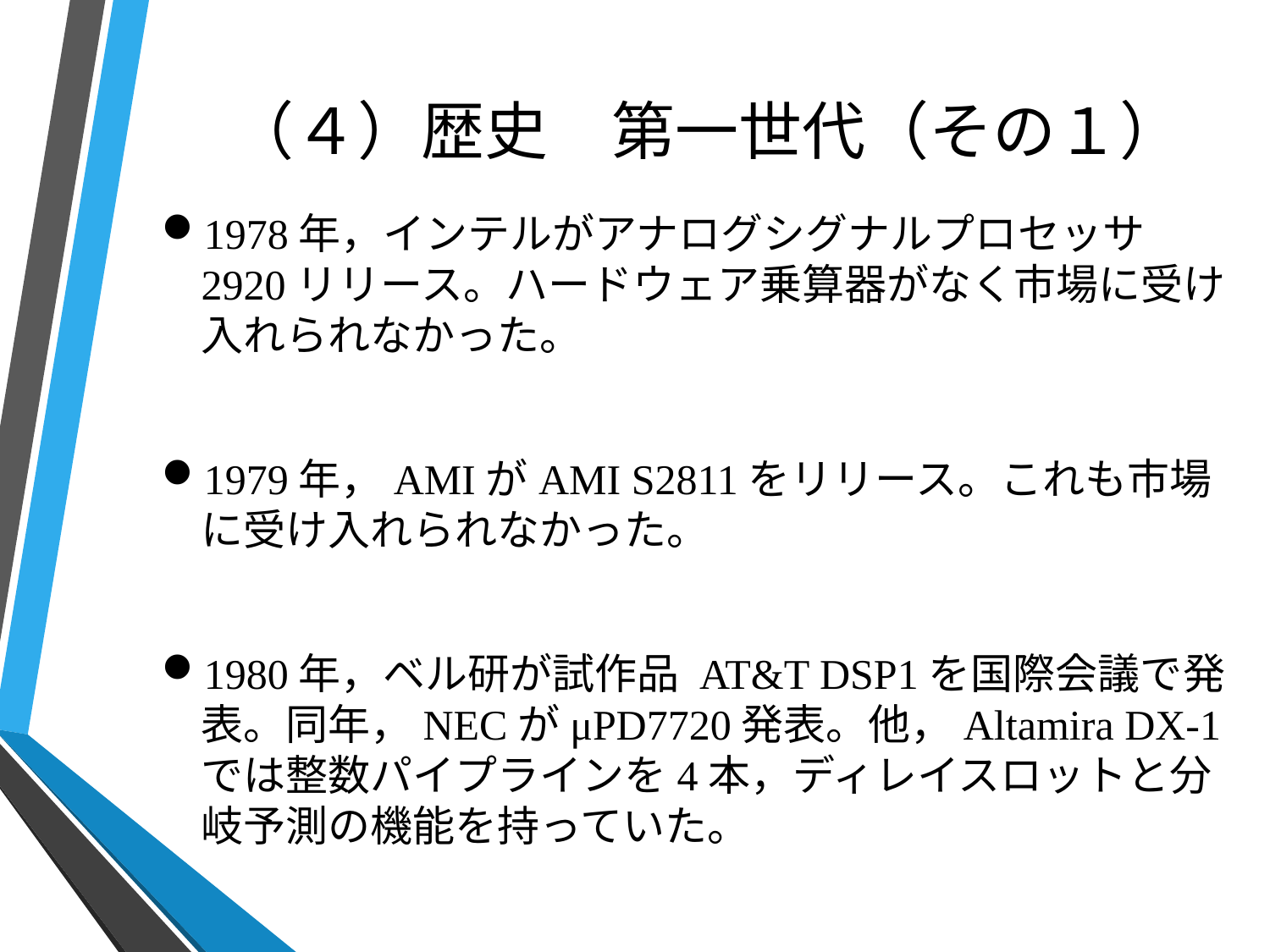

# （４）歴史　第一世代（その１）
1978年，インテルがアナログシグナルプロセッサ2920リリース。ハードウェア乗算器がなく市場に受け入れられなかった。

1979年，AMIがAMI S2811をリリース。これも市場に受け入れられなかった。

1980年，ベル研が試作品 AT&T DSP1を国際会議で発表。同年，NECがμPD7720発表。他，Altamira DX-1では整数パイプラインを4本，ディレイスロットと分岐予測の機能を持っていた。